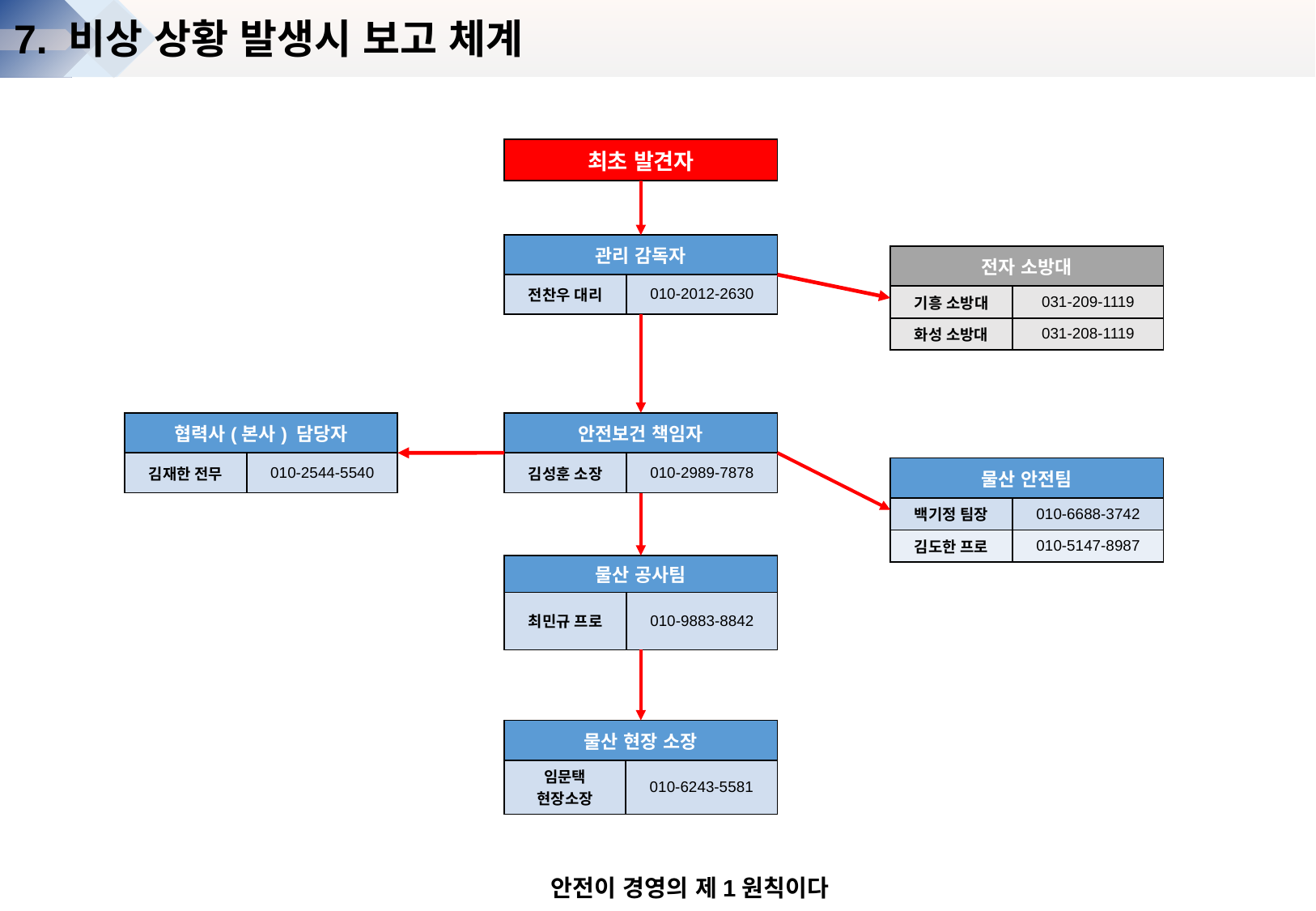

7. 비상 상황 발생시 보고 체계

| 최초 발견자 |
| --- |
| 관리 감독자 |  |
| --- | --- |
| 전찬우 대리 | 010-2012-2630 |
| 전자 소방대 |  |
| --- | --- |
| 기흥 소방대 | 031-209-1119 |
| 화성 소방대 | 031-208-1119 |
| 협력사(본사) 담당자 |  |
| --- | --- |
| 김재한 전무 | 010-2544-5540 |
| 안전보건 책임자 |  |
| --- | --- |
| 김성훈 소장 | 010-2989-7878 |
| 물산 안전팀 |  |
| --- | --- |
| 백기정 팀장 | 010-6688-3742 |
| 김도한 프로 | 010-5147-8987 |
| 물산 공사팀 |  |
| --- | --- |
| 최민규 프로 | 010-9883-8842 |
| 물산 현장 소장 |  |
| --- | --- |
| 임문택 현장소장 | 010-6243-5581 |